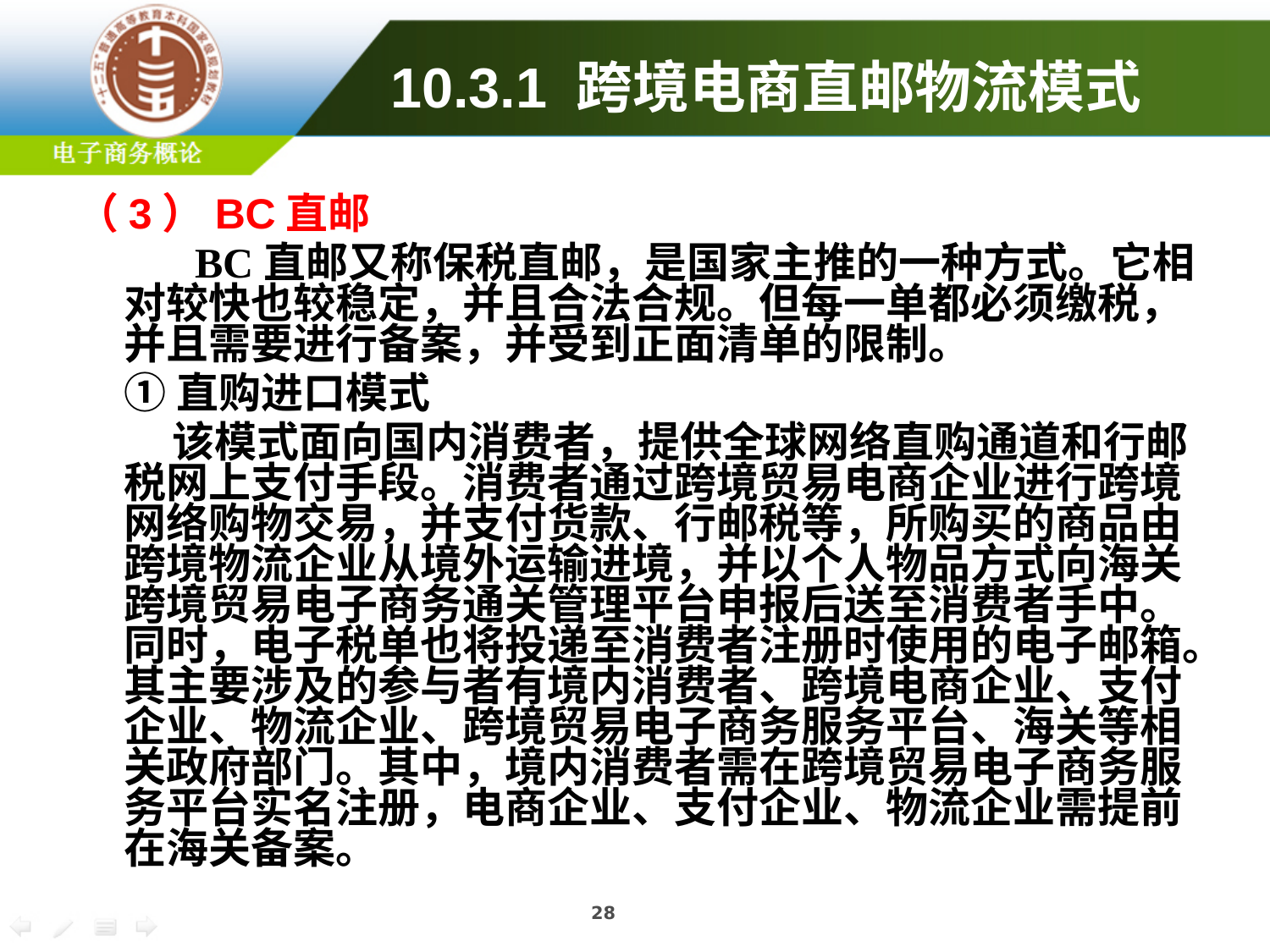

10.3.1 跨境电商直邮物流模式
（3）BC直邮
          BC直邮又称保税直邮，是国家主推的一种方式。它相对较快也较稳定，并且合法合规。但每一单都必须缴税，并且需要进行备案，并受到正面清单的限制。
     ①直购进口模式
         该模式面向国内消费者，提供全球网络直购通道和行邮税网上支付手段。消费者通过跨境贸易电商企业进行跨境网络购物交易，并支付货款、行邮税等，所购买的商品由跨境物流企业从境外运输进境，并以个人物品方式向海关跨境贸易电子商务通关管理平台申报后送至消费者手中。 同时，电子税单也将投递至消费者注册时使用的电子邮箱。其主要涉及的参与者有境内消费者、跨境电商企业、支付企业、物流企业、跨境贸易电子商务服务平台、海关等相关政府部门。其中，境内消费者需在跨境贸易电子商务服务平台实名注册，电商企业、支付企业、物流企业需提前在海关备案。

28